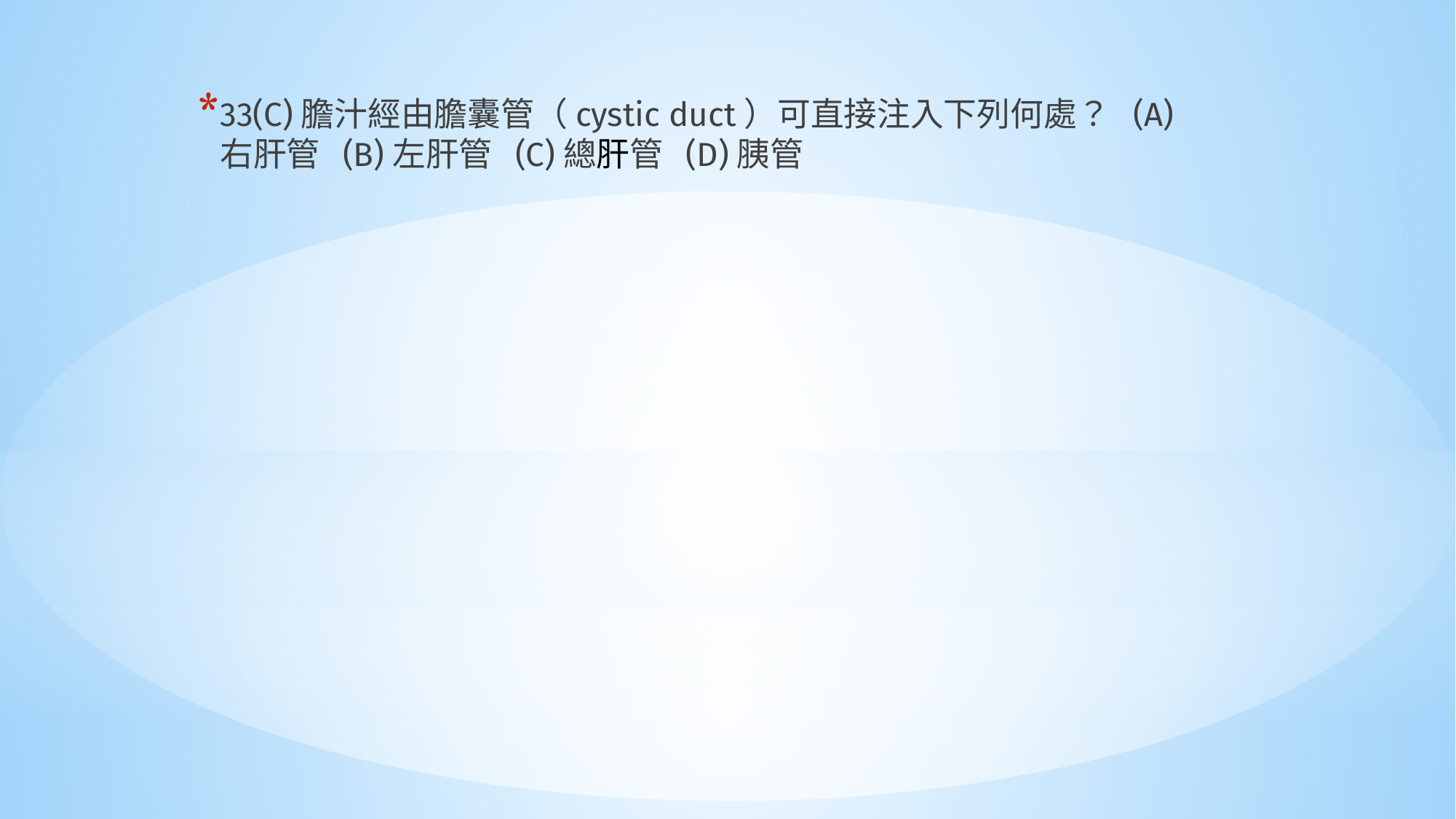

33(C)膽汁經由膽囊管（cystic duct）可直接注入下列何處？  (A)右肝管  (B)左肝管  (C)總肝管  (D)胰管
#